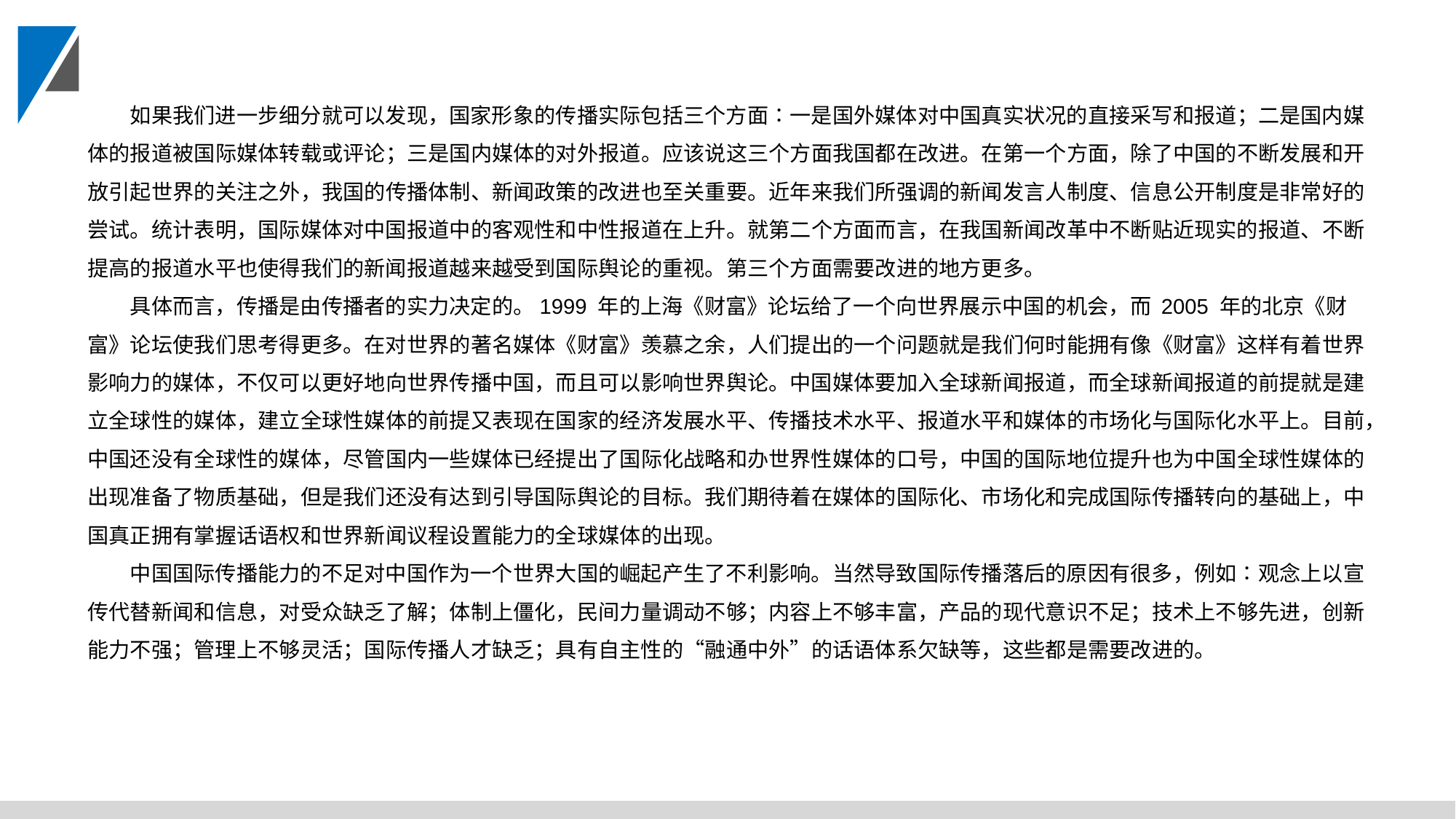

如果我们进一步细分就可以发现，国家形象的传播实际包括三个方面∶一是国外媒体对中国真实状况的直接采写和报道；二是国内媒体的报道被国际媒体转载或评论；三是国内媒体的对外报道。应该说这三个方面我国都在改进。在第一个方面，除了中国的不断发展和开放引起世界的关注之外，我国的传播体制、新闻政策的改进也至关重要。近年来我们所强调的新闻发言人制度、信息公开制度是非常好的尝试。统计表明，国际媒体对中国报道中的客观性和中性报道在上升。就第二个方面而言，在我国新闻改革中不断贴近现实的报道、不断提高的报道水平也使得我们的新闻报道越来越受到国际舆论的重视。第三个方面需要改进的地方更多。
具体而言，传播是由传播者的实力决定的。1999 年的上海《财富》论坛给了一个向世界展示中国的机会，而 2005 年的北京《财富》论坛使我们思考得更多。在对世界的著名媒体《财富》羡慕之余，人们提出的一个问题就是我们何时能拥有像《财富》这样有着世界影响力的媒体，不仅可以更好地向世界传播中国，而且可以影响世界舆论。中国媒体要加入全球新闻报道，而全球新闻报道的前提就是建立全球性的媒体，建立全球性媒体的前提又表现在国家的经济发展水平、传播技术水平、报道水平和媒体的市场化与国际化水平上。目前，中国还没有全球性的媒体，尽管国内一些媒体已经提出了国际化战略和办世界性媒体的口号，中国的国际地位提升也为中国全球性媒体的出现准备了物质基础，但是我们还没有达到引导国际舆论的目标。我们期待着在媒体的国际化、市场化和完成国际传播转向的基础上，中国真正拥有掌握话语权和世界新闻议程设置能力的全球媒体的出现。
中国国际传播能力的不足对中国作为一个世界大国的崛起产生了不利影响。当然导致国际传播落后的原因有很多，例如∶观念上以宣传代替新闻和信息，对受众缺乏了解；体制上僵化，民间力量调动不够；内容上不够丰富，产品的现代意识不足；技术上不够先进，创新能力不强；管理上不够灵活；国际传播人才缺乏；具有自主性的“融通中外”的话语体系欠缺等，这些都是需要改进的。